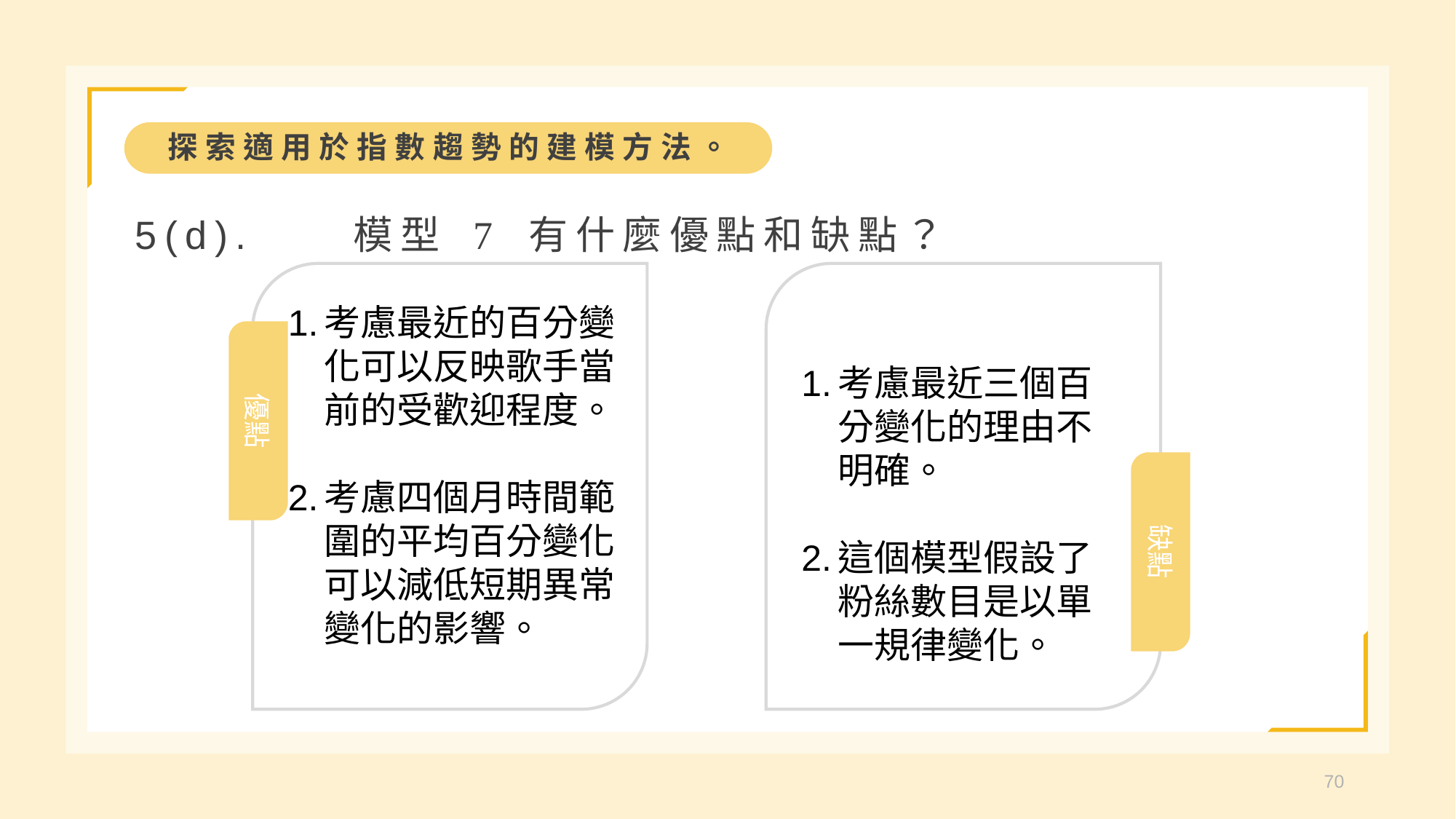

探索適用於指數趨勢的建模方法。
5(d).	模型 7 有什麼優點和缺點？

優點
1.	考慮最近的百分變化可以反映歌手當前的受歡迎程度。

2.	考慮四個月時間範圍的平均百分變化可以減低短期異常變化的影響。

缺點
1.	考慮最近三個百分變化的理由不明確。

2.	這個模型假設了粉絲數目是以單一規律變化。
70